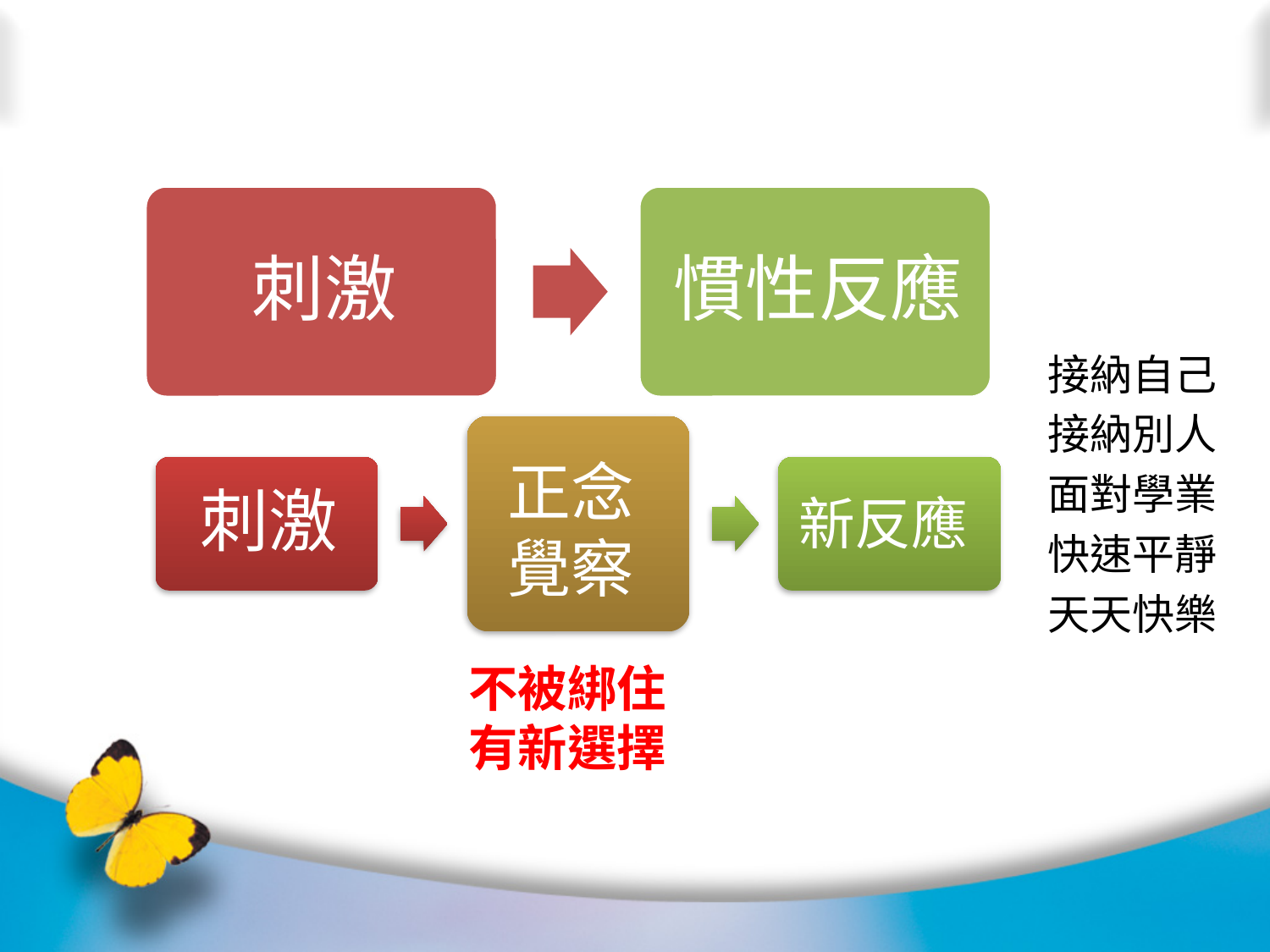

刺激

慣性反應
刺激

接納自己
接納別人
正念
覺察
面對學業
新反應
快速平靜
天天快樂
不被綁住
有新選擇